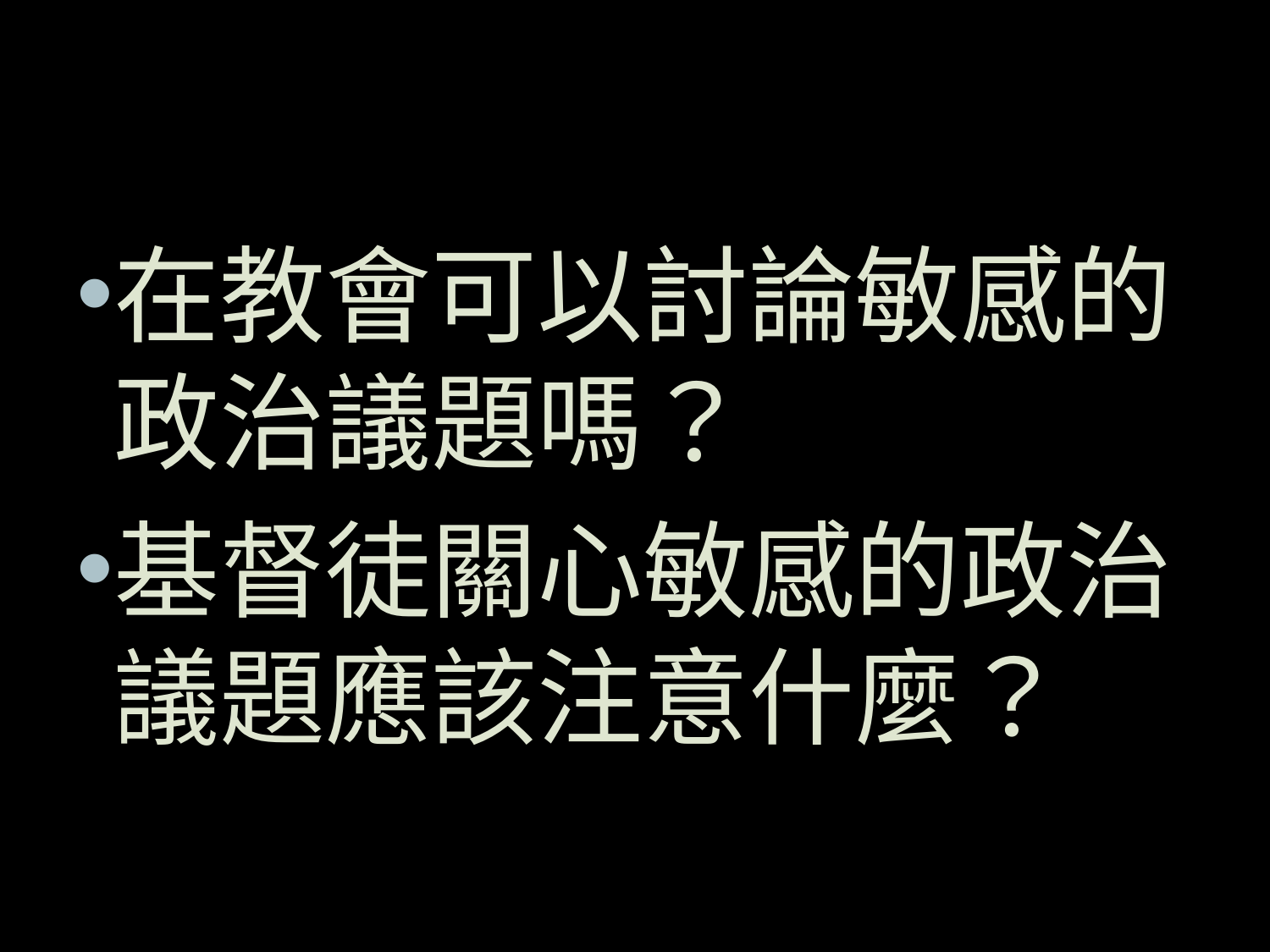

#
在教會可以討論敏感的政治議題嗎？
基督徒關心敏感的政治議題應該注意什麼？